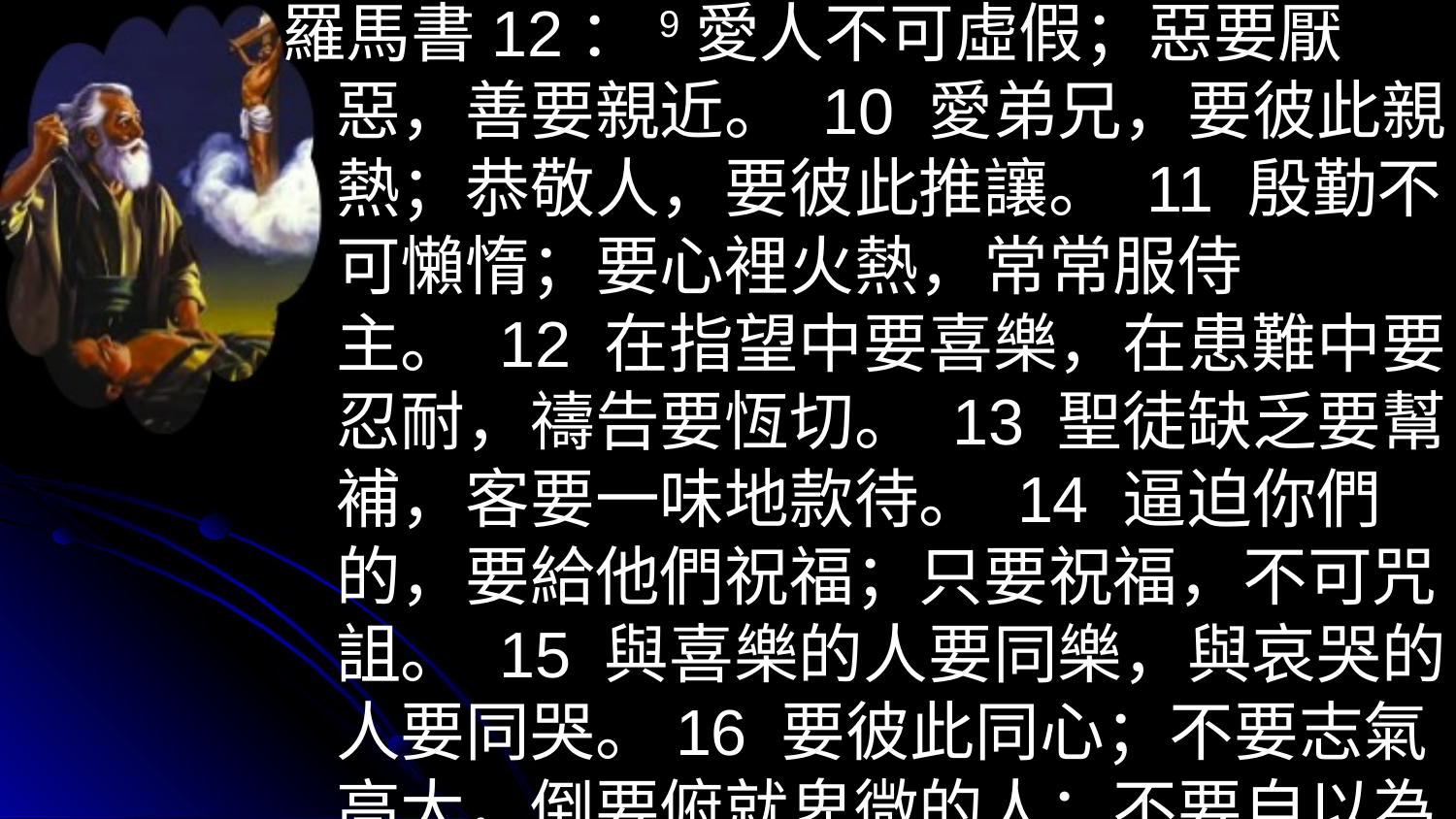

羅馬書12：9愛人不可虛假；惡要厭惡，善要親近。 10 愛弟兄，要彼此親熱；恭敬人，要彼此推讓。 11 殷勤不可懶惰；要心裡火熱，常常服侍主。 12 在指望中要喜樂，在患難中要忍耐，禱告要恆切。 13 聖徒缺乏要幫補，客要一味地款待。 14 逼迫你們的，要給他們祝福；只要祝福，不可咒詛。 15 與喜樂的人要同樂，與哀哭的人要同哭。16 要彼此同心；不要志氣高大，倒要俯就卑微的人；不要自以為聰明